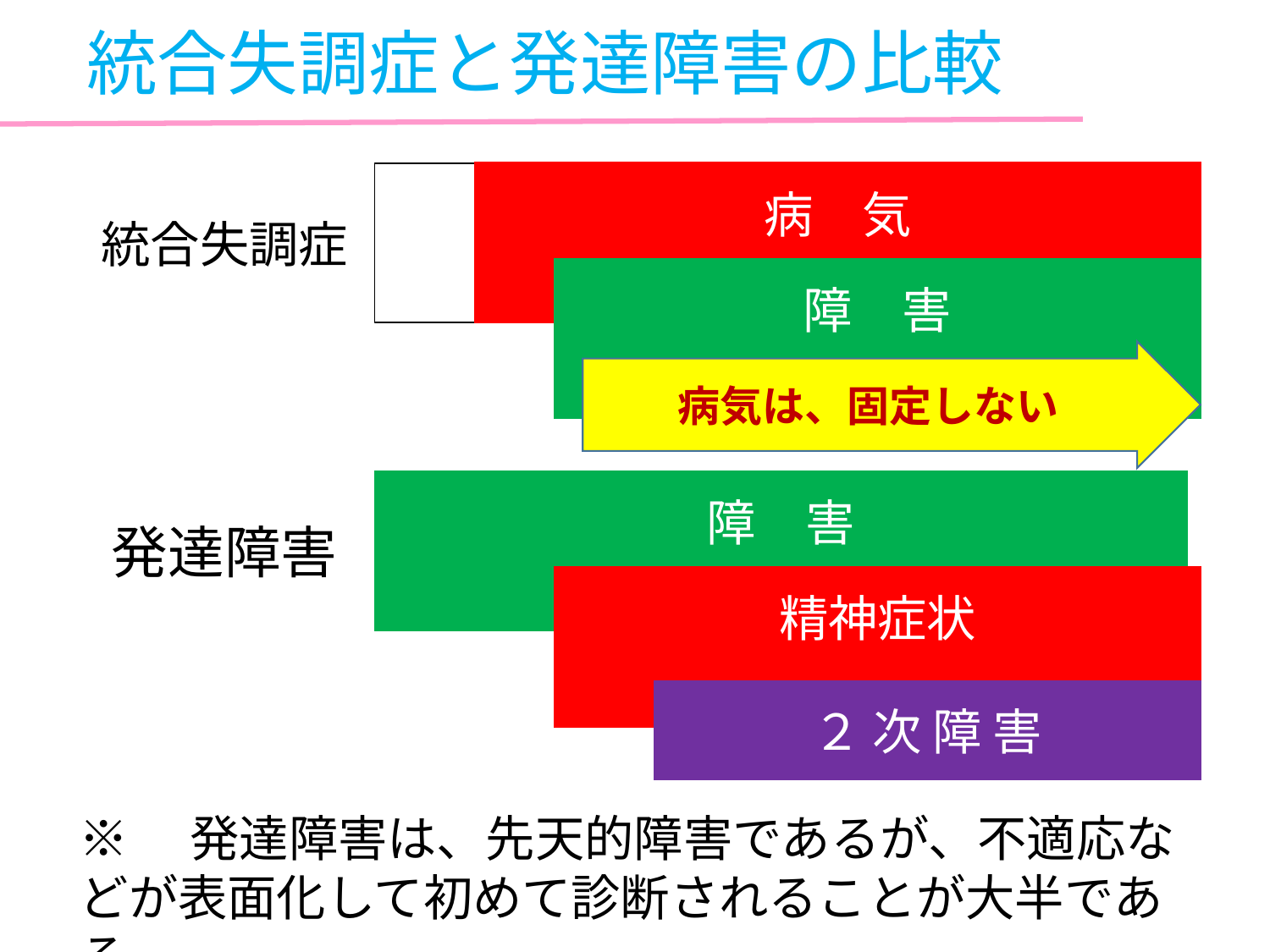

統合失調症と発達障害の比較
病　気

統合失調症

障　害

病気は、固定しない
障　害

発達障害
精神症状

２ 次 障 害
※　発達障害は、先天的障害であるが、不適応などが表面化して初めて診断されることが大半である。